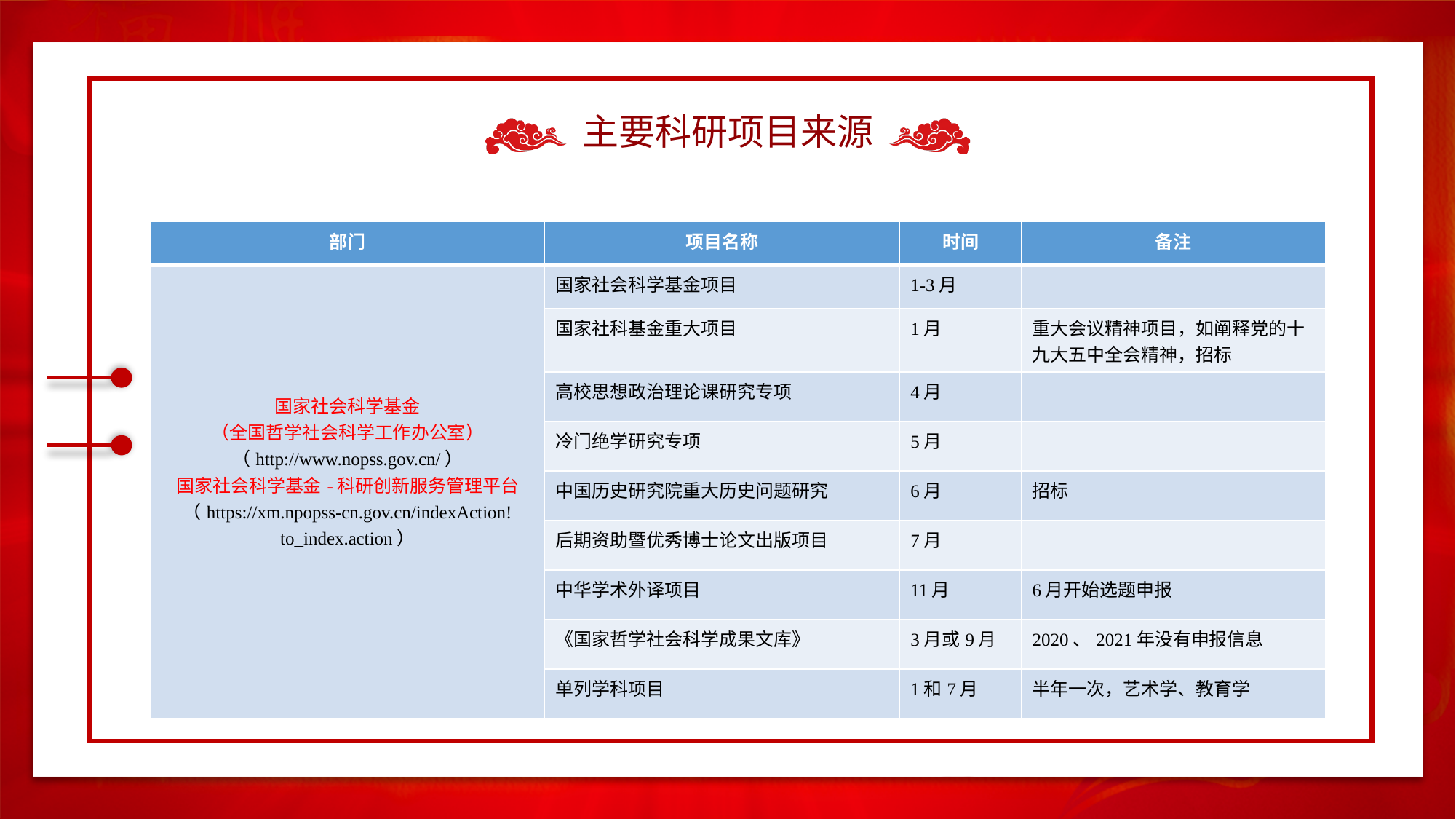

主要科研项目来源

| 部门 | 项目名称 | 时间 | 备注 |
| --- | --- | --- | --- |
| 国家社会科学基金 （全国哲学社会科学工作办公室） （http://www.nopss.gov.cn/） 国家社会科学基金-科研创新服务管理平台（https://xm.npopss-cn.gov.cn/indexAction!to\_index.action） | 国家社会科学基金项目 | 1-3月 |  |
|  | 国家社科基金重大项目 | 1月 | 重大会议精神项目，如阐释党的十九大五中全会精神，招标 |
|  | 高校思想政治理论课研究专项 | 4月 |  |
|  | 冷门绝学研究专项 | 5月 |  |
|  | 中国历史研究院重大历史问题研究 | 6月 | 招标 |
|  | 后期资助暨优秀博士论文出版项目 | 7月 |  |
|  | 中华学术外译项目 | 11月 | 6月开始选题申报 |
|  | 《国家哲学社会科学成果文库》 | 3月或9月 | 2020、2021年没有申报信息 |
|  | 单列学科项目 | 1和7月 | 半年一次，艺术学、教育学 |